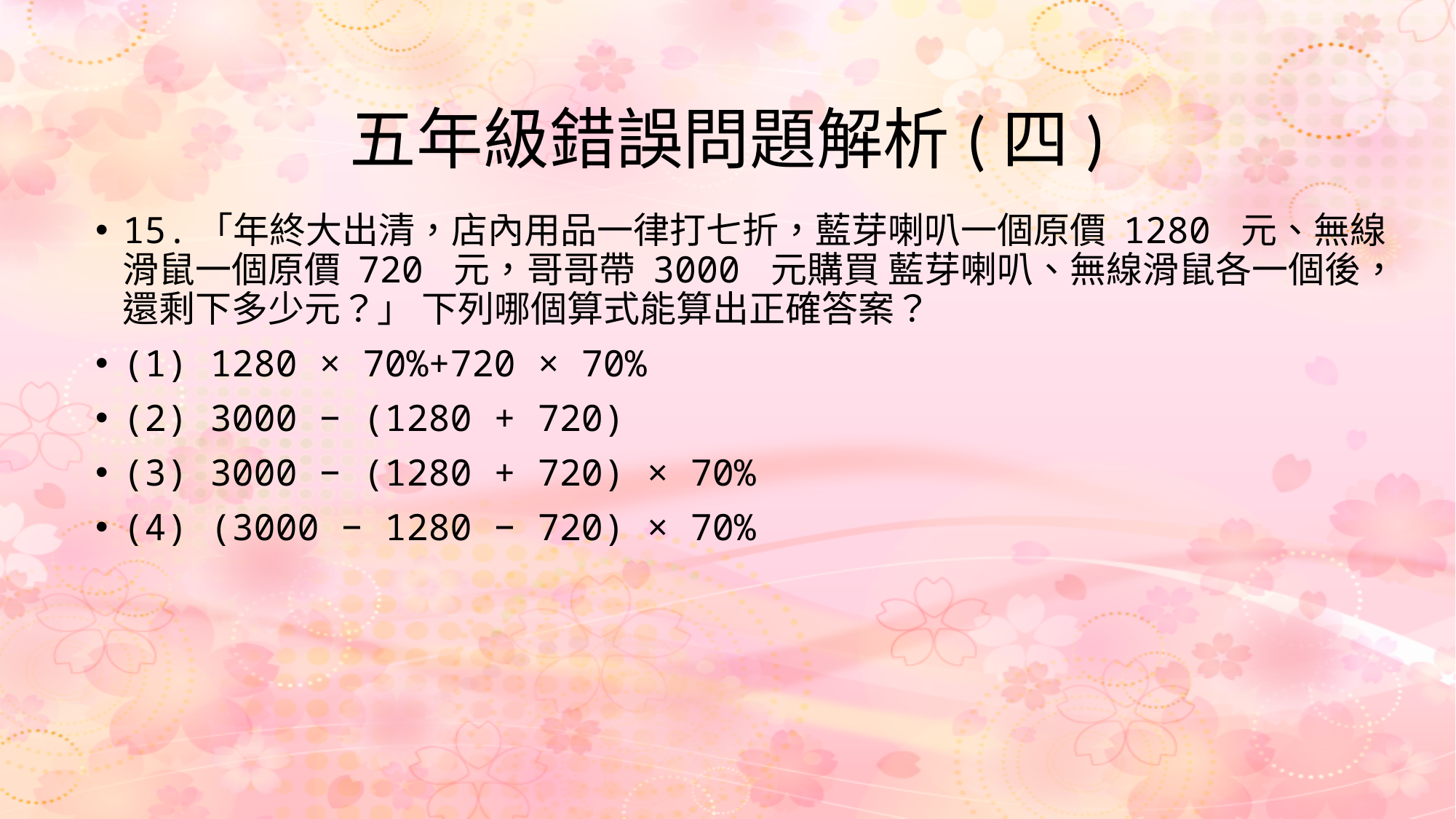

# 五年級錯誤問題解析(四)
15.「年終大出清，店內用品一律打七折，藍芽喇叭一個原價 1280 元、無線滑鼠一個原價 720 元，哥哥帶 3000 元購買 藍芽喇叭、無線滑鼠各一個後，還剩下多少元？」 下列哪個算式能算出正確答案？
(1) 1280 × 70%+720 × 70%
(2) 3000 − (1280 + 720)
(3) 3000 − (1280 + 720) × 70%
(4) (3000 − 1280 − 720) × 70%